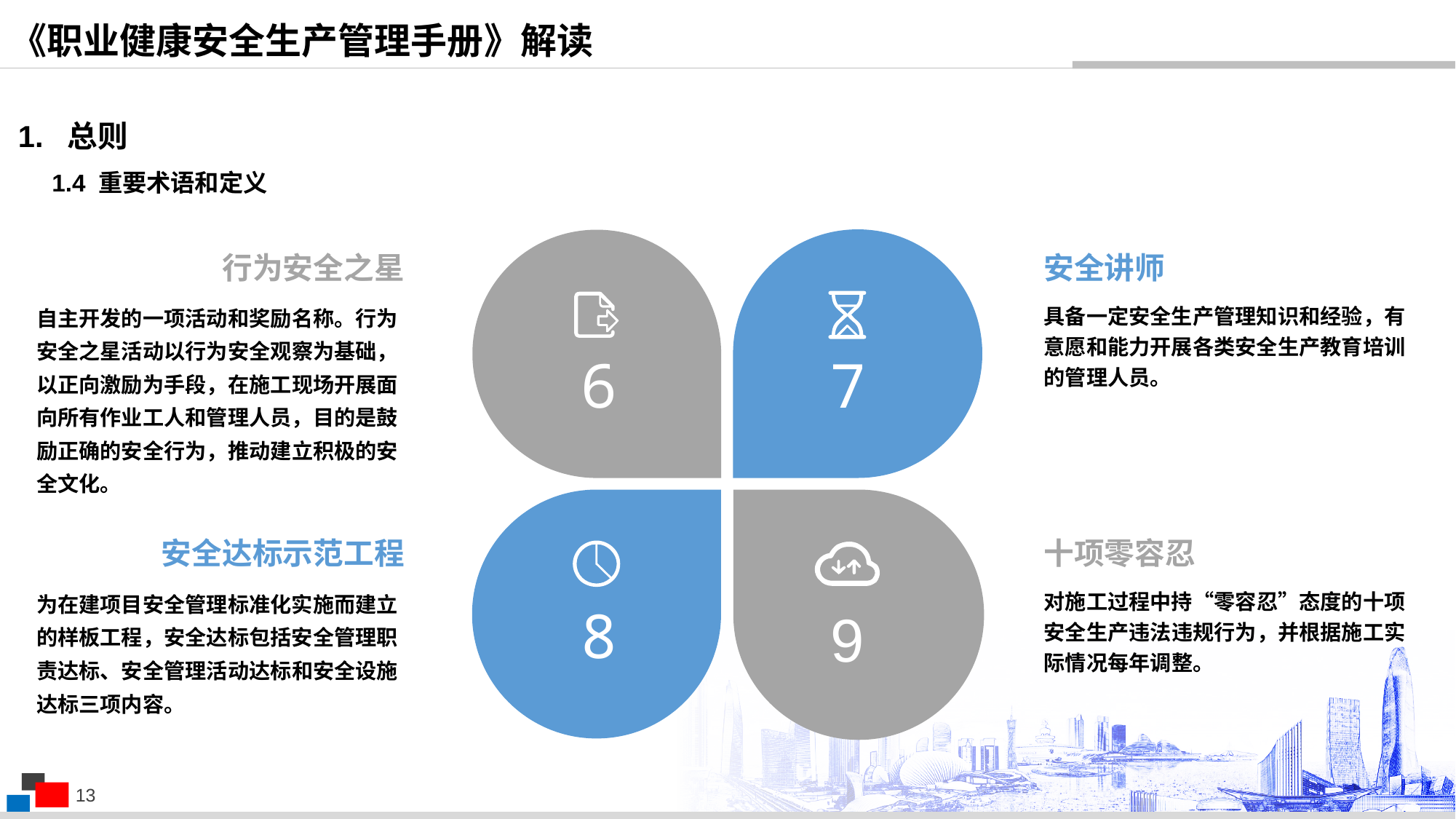

《职业健康安全生产管理手册》解读

1.  总则
1.4 重要术语和定义

行为安全之星
安全讲师

自主开发的一项活动和奖励名称。行为安全之星活动以行为安全观察为基础，以正向激励为手段，在施工现场开展面向所有作业工人和管理人员，目的是鼓励正确的安全行为，推动建立积极的安全文化。
具备一定安全生产管理知识和经验，有意愿和能力开展各类安全生产教育培训的管理人员。
6
7

安全达标示范工程
十项零容忍

为在建项目安全管理标准化实施而建立的样板工程，安全达标包括安全管理职责达标、安全管理活动达标和安全设施达标三项内容。
对施工过程中持“零容忍”态度的十项安全生产违法违规行为，并根据施工实际情况每年调整。
8
9